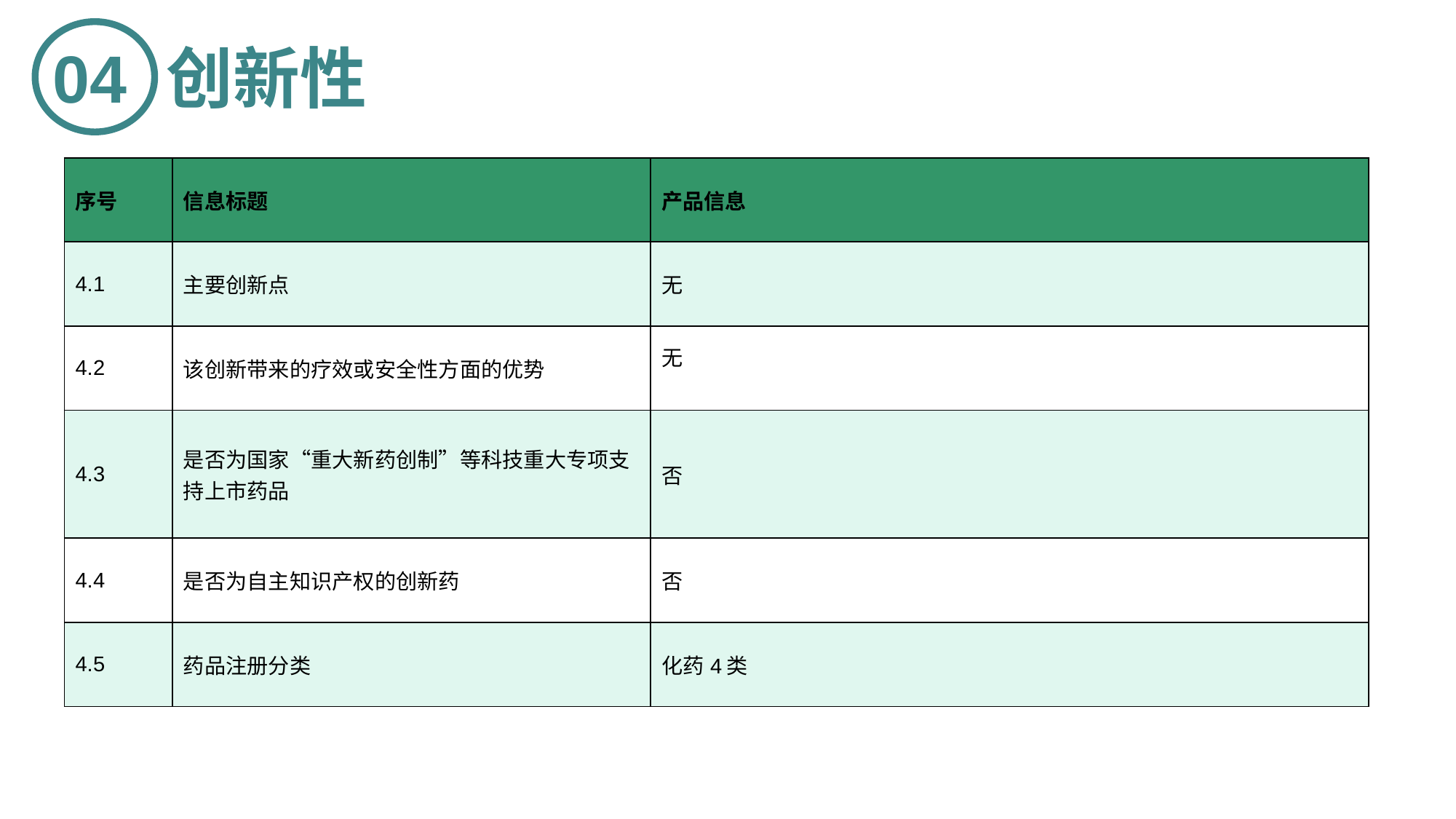

04
创新性
| 序号 | 信息标题 | 产品信息 |
| --- | --- | --- |
| 4.1 | 主要创新点 | 无 |
| 4.2 | 该创新带来的疗效或安全性方面的优势 | 无 |
| 4.3 | 是否为国家“重大新药创制”等科技重大专项支持上市药品 | 否 |
| 4.4 | 是否为自主知识产权的创新药 | 否 |
| 4.5 | 药品注册分类 | 化药4类 |